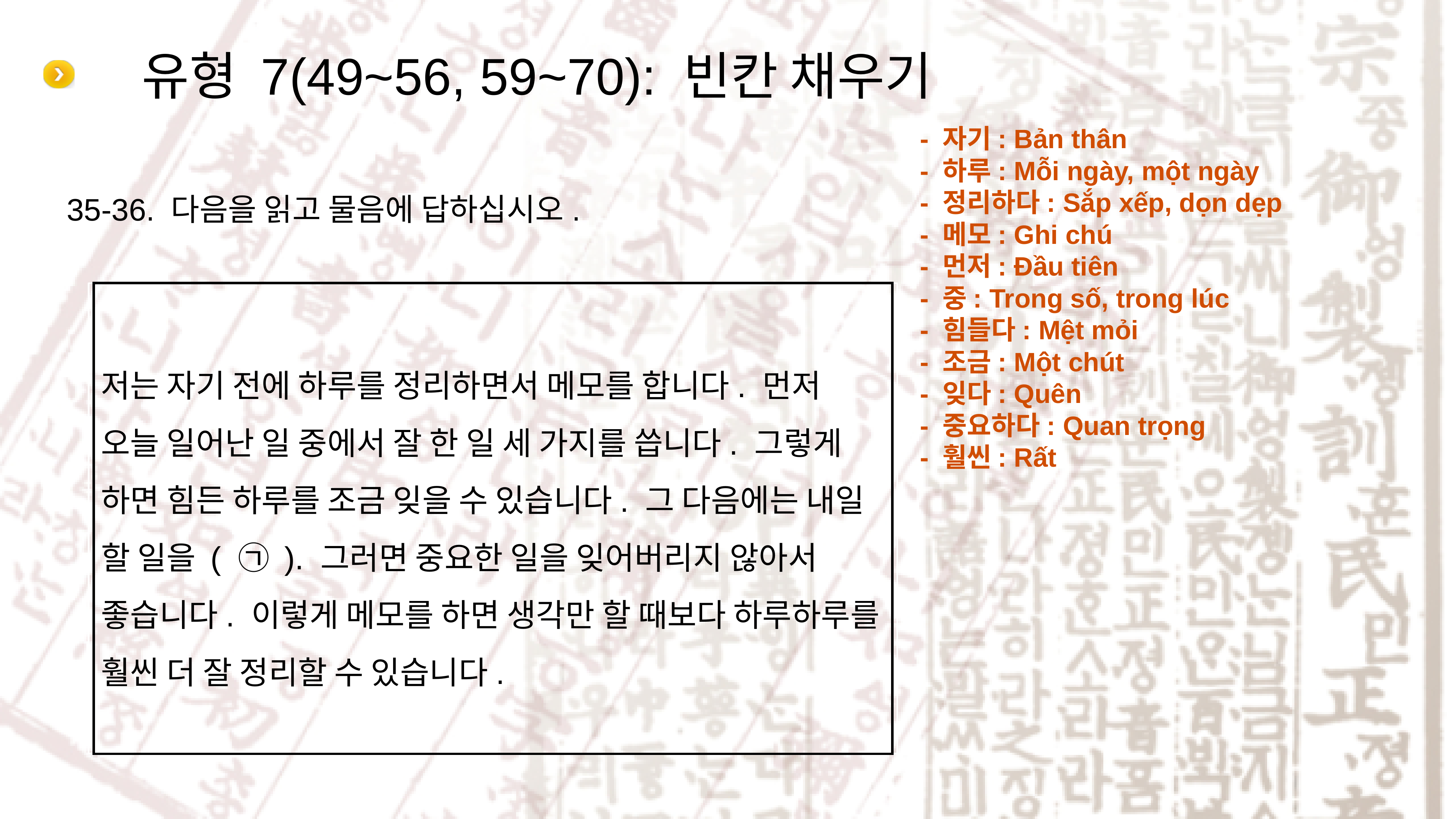

# 유형 7(49~56, 59~70): 빈칸 채우기
- 자기: Bản thân
- 하루: Mỗi ngày, một ngày
- 정리하다: Sắp xếp, dọn dẹp
- 메모: Ghi chú
- 먼저: Đầu tiên
- 중: Trong số, trong lúc
- 힘들다: Mệt mỏi
- 조금: Một chút
- 잊다: Quên
- 중요하다: Quan trọng
- 훨씬: Rất
35-36. 다음을 읽고 물음에 답하십시오.
저는 자기 전에 하루를 정리하면서 메모를 합니다. 먼저 오늘 일어난 일 중에서 잘 한 일 세 가지를 씁니다. 그렇게 하면 힘든 하루를 조금 잊을 수 있습니다. 그 다음에는 내일 할 일을 ( ㉠ ). 그러면 중요한 일을 잊어버리지 않아서 좋습니다. 이렇게 메모를 하면 생각만 할 때보다 하루하루를 훨씬 더 잘 정리할 수 있습니다.